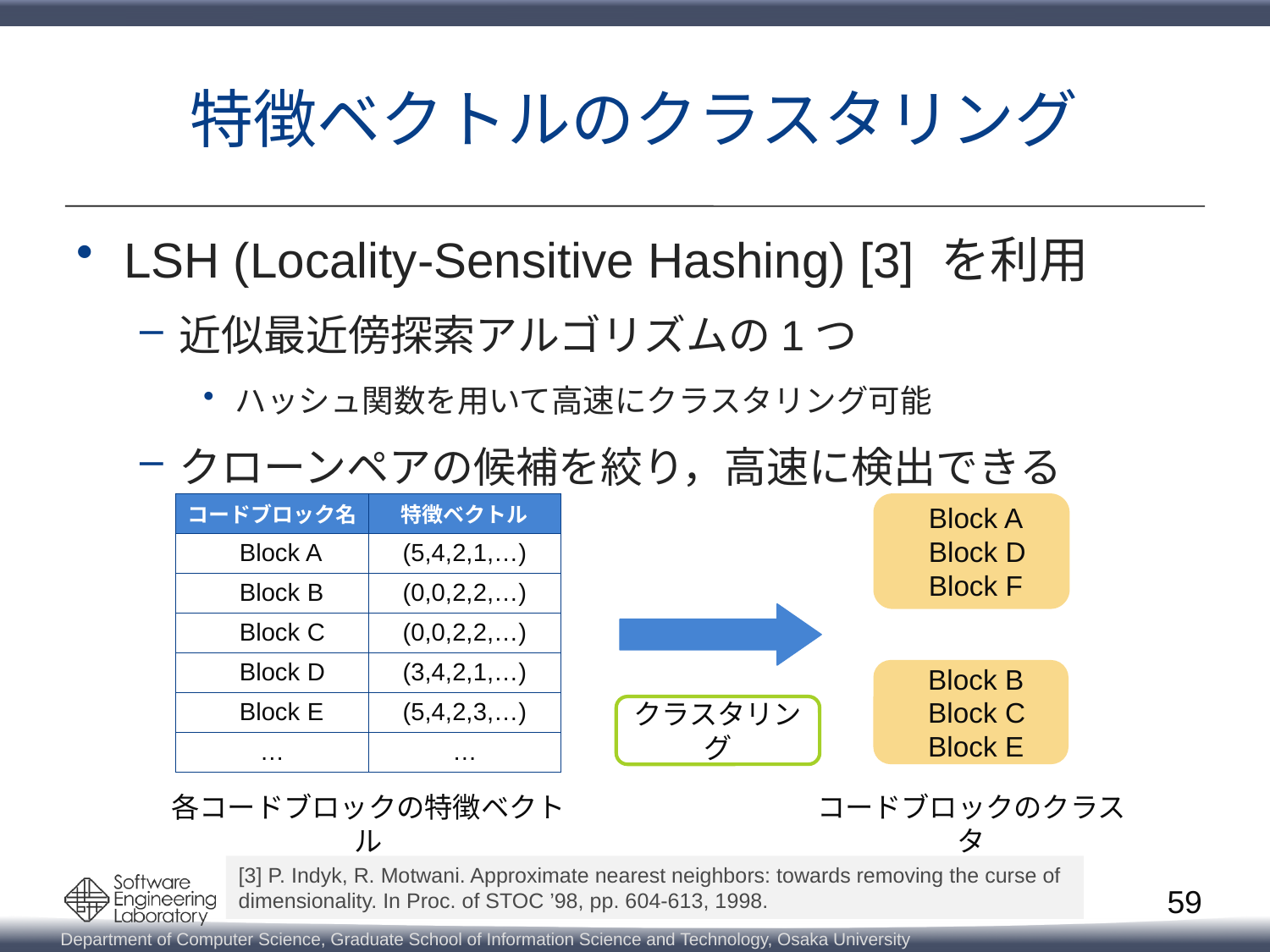

# 特徴ベクトルのクラスタリング
LSH (Locality-Sensitive Hashing) [3] を利用
近似最近傍探索アルゴリズムの1つ
ハッシュ関数を用いて高速にクラスタリング可能
クローンペアの候補を絞り，高速に検出できる

| コードブロック名 | 特徴ベクトル |
| --- | --- |
| Block A | (5,4,2,1,…) |
| Block B | (0,0,2,2,…) |
| Block C | (0,0,2,2,…) |
| Block D | (3,4,2,1,…) |
| Block E | (5,4,2,3,…) |
| … | … |
Block A
Block D
Block F

Block B
Block C
Block E
クラスタリング
各コードブロックの特徴ベクトル
コードブロックのクラスタ
[3] P. Indyk, R. Motwani. Approximate nearest neighbors: towards removing the curse of dimensionality. In Proc. of STOC ’98, pp. 604-613, 1998.
59